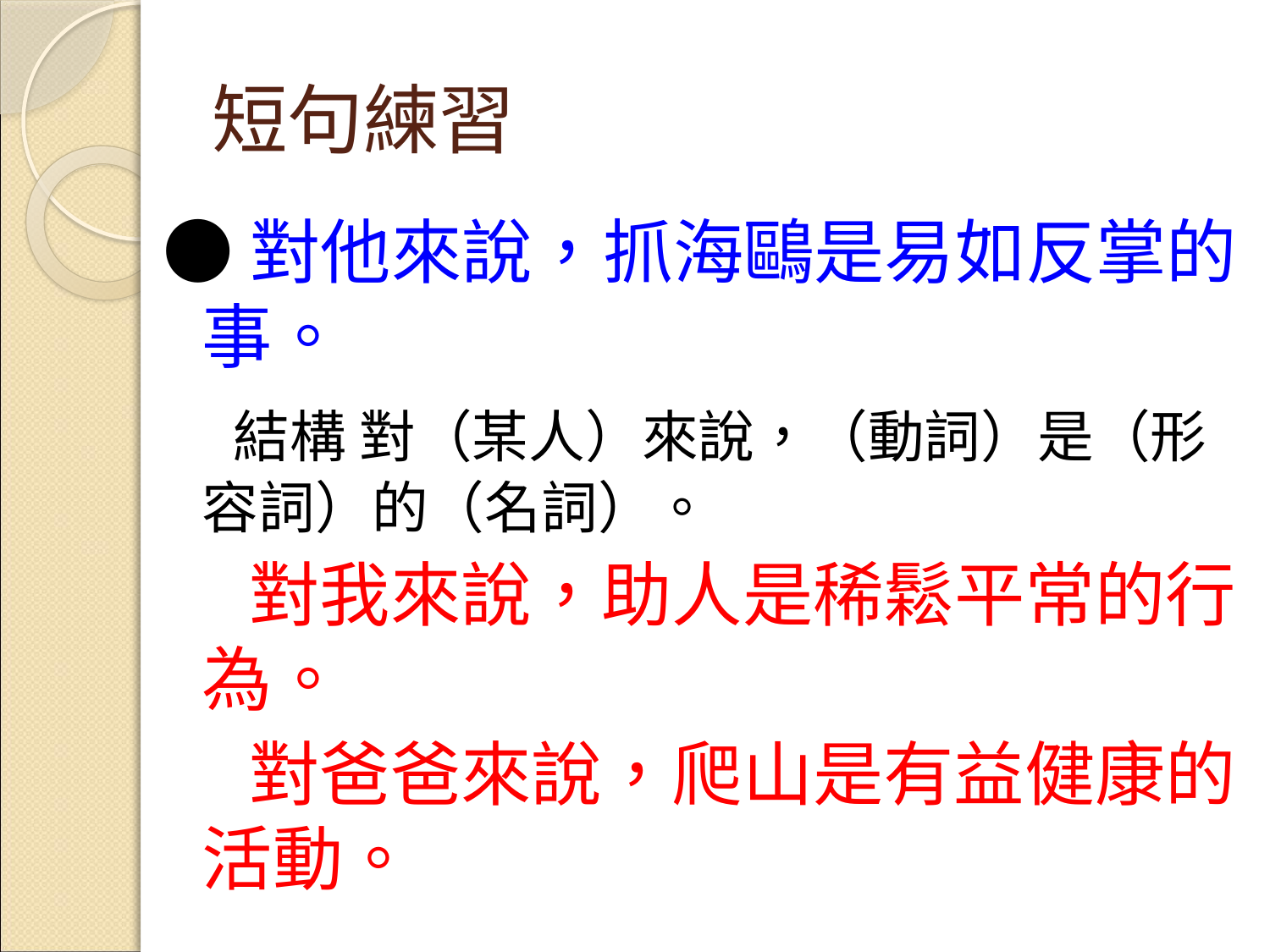

短句練習
●對他來說，抓海鷗是易如反掌的事。
　結構 對（某人）來說，（動詞）是（形容詞）的（名詞）。
　 對我來說，助人是稀鬆平常的行為。
　 對爸爸來說，爬山是有益健康的活動。